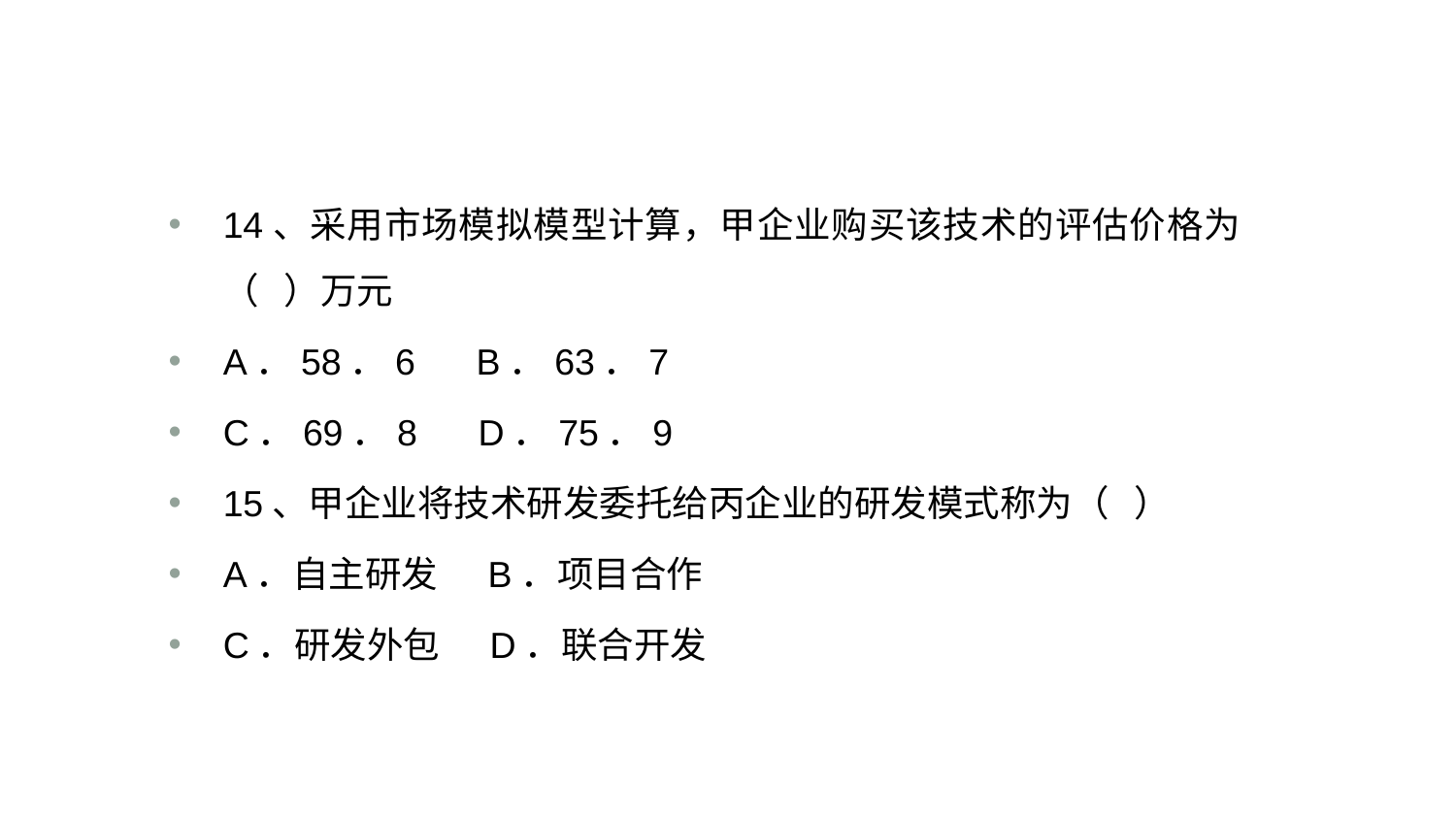

#
14、采用市场模拟模型计算，甲企业购买该技术的评估价格为（   ）万元
A．58．6      B．63．7
C．69．8      D．75．9
15、甲企业将技术研发委托给丙企业的研发模式称为（   ）
A．自主研发     B．项目合作
C．研发外包     D．联合开发